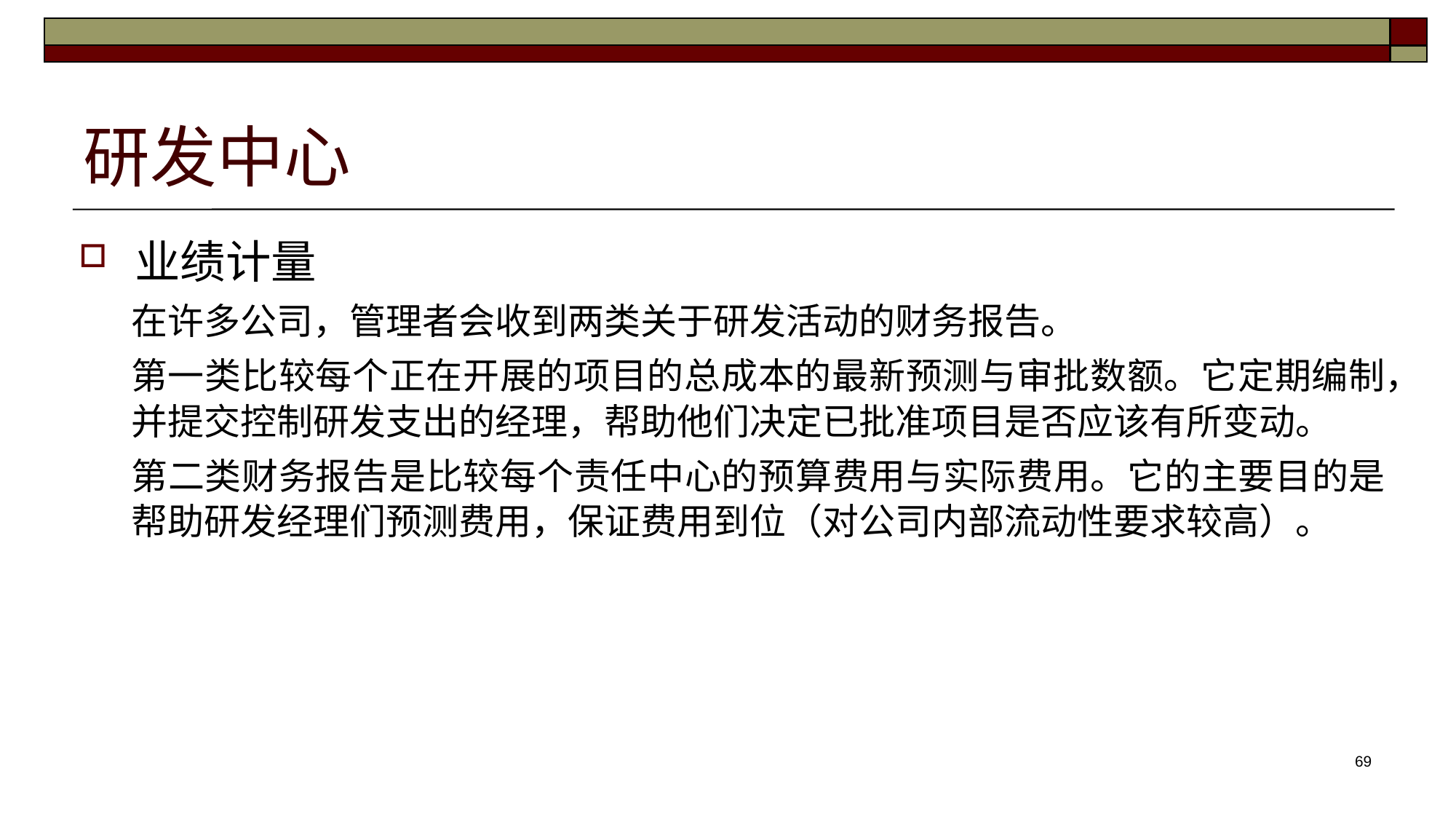

# 研发中心
业绩计量
在许多公司，管理者会收到两类关于研发活动的财务报告。
第一类比较每个正在开展的项目的总成本的最新预测与审批数额。它定期编制，并提交控制研发支出的经理，帮助他们决定已批准项目是否应该有所变动。
第二类财务报告是比较每个责任中心的预算费用与实际费用。它的主要目的是帮助研发经理们预测费用，保证费用到位（对公司内部流动性要求较高）。
69